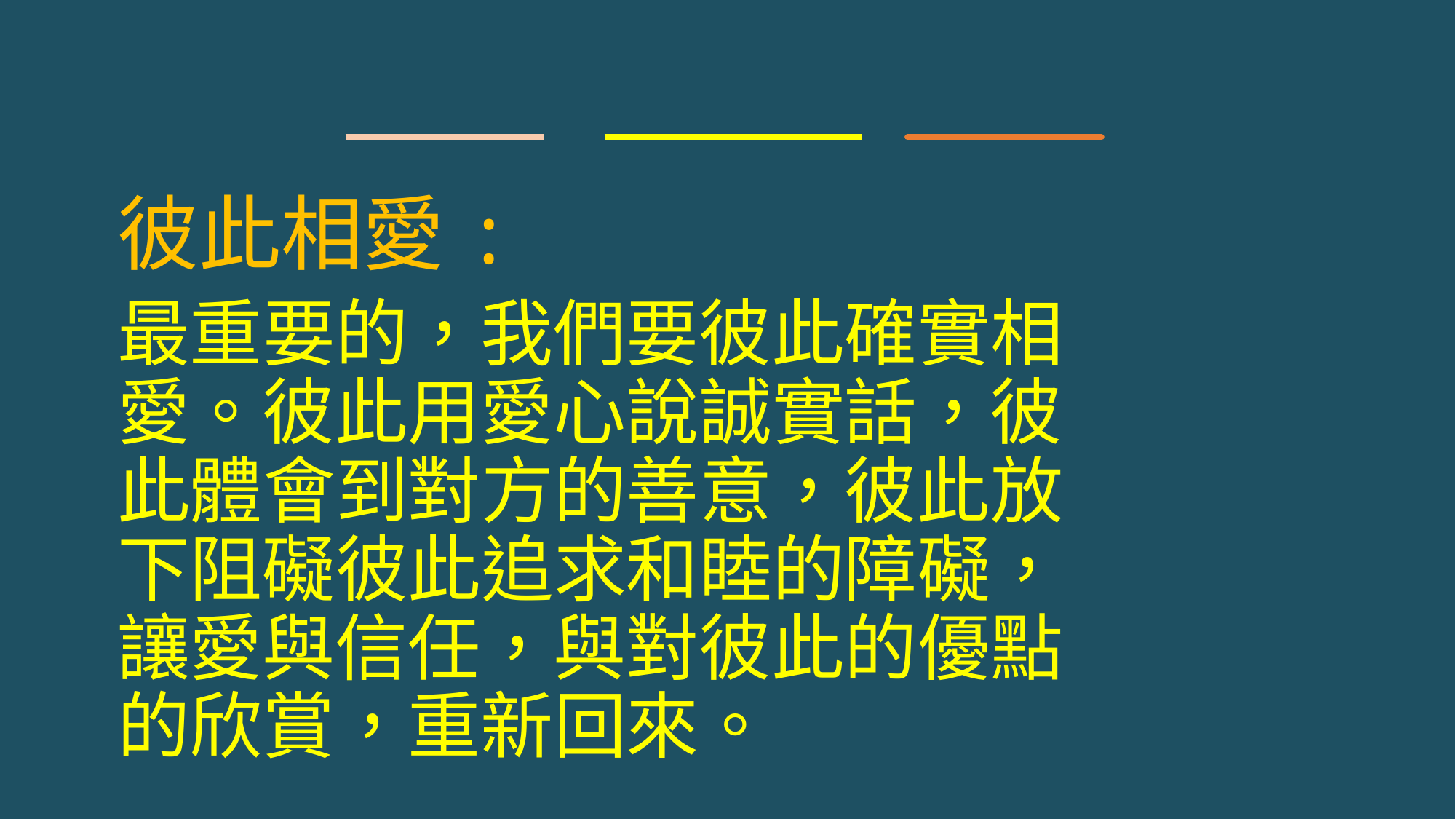

彼此相愛:
最重要的，我們要彼此確實相愛。彼此用愛心說誠實話，彼此體會到對方的善意，彼此放下阻礙彼此追求和睦的障礙，讓愛與信任，與對彼此的優點的欣賞，重新回來。